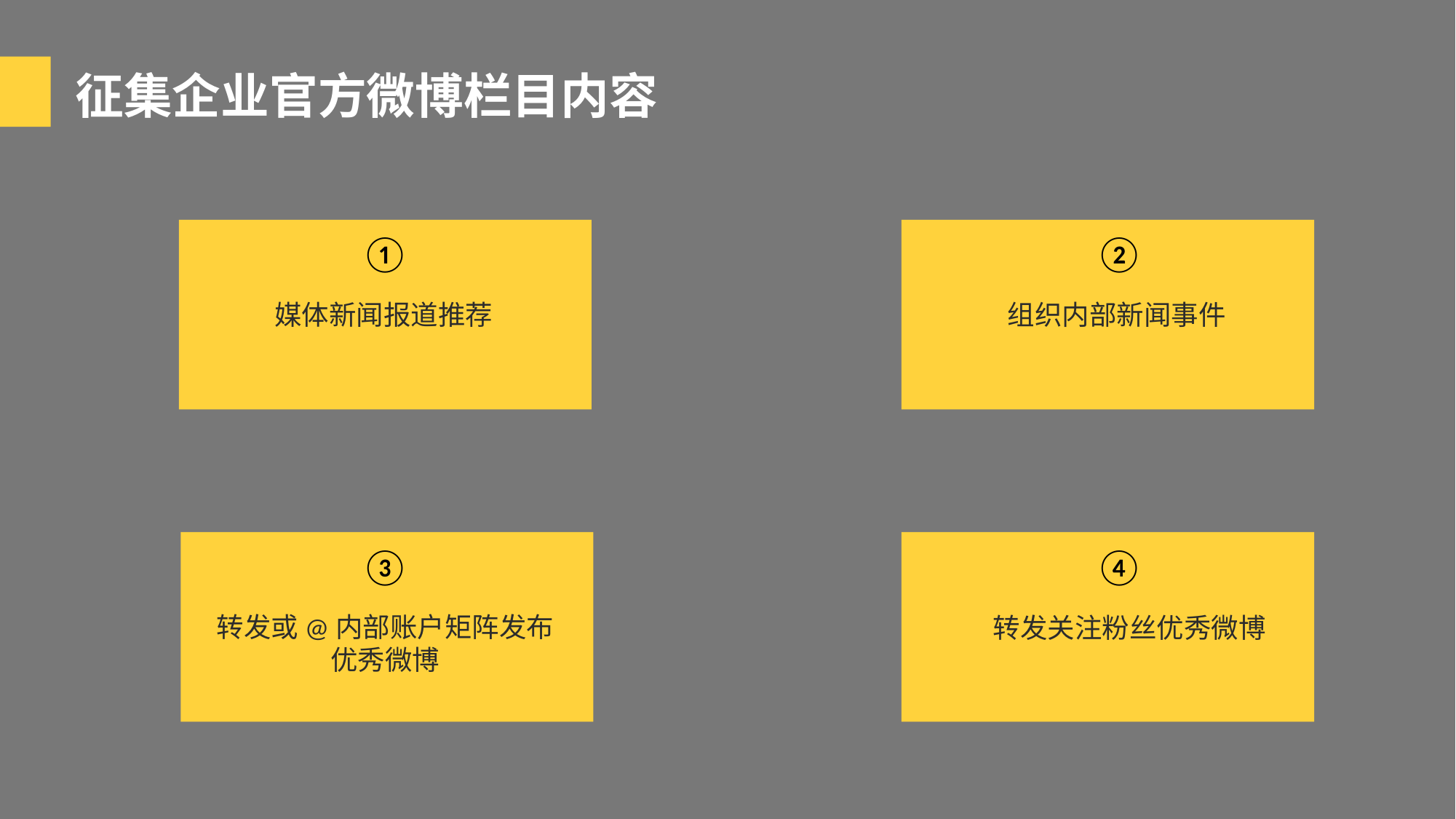

征集企业官方微博栏目内容

①
②
媒体新闻报道推荐
组织内部新闻事件

③
④
转发或@内部账户矩阵发布
优秀微博
转发关注粉丝优秀微博